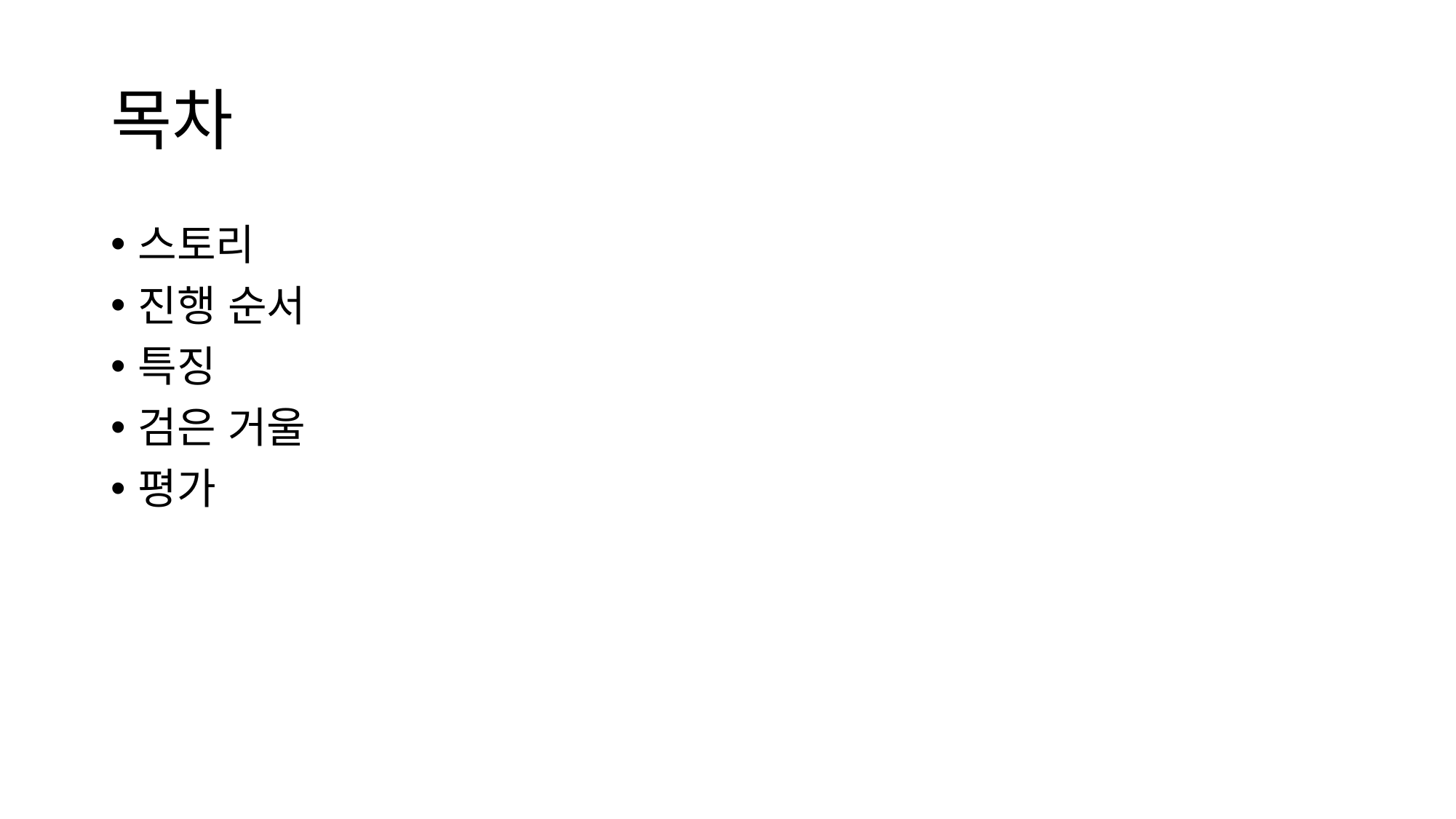

# 목차
스토리
진행 순서
특징
검은 거울
평가